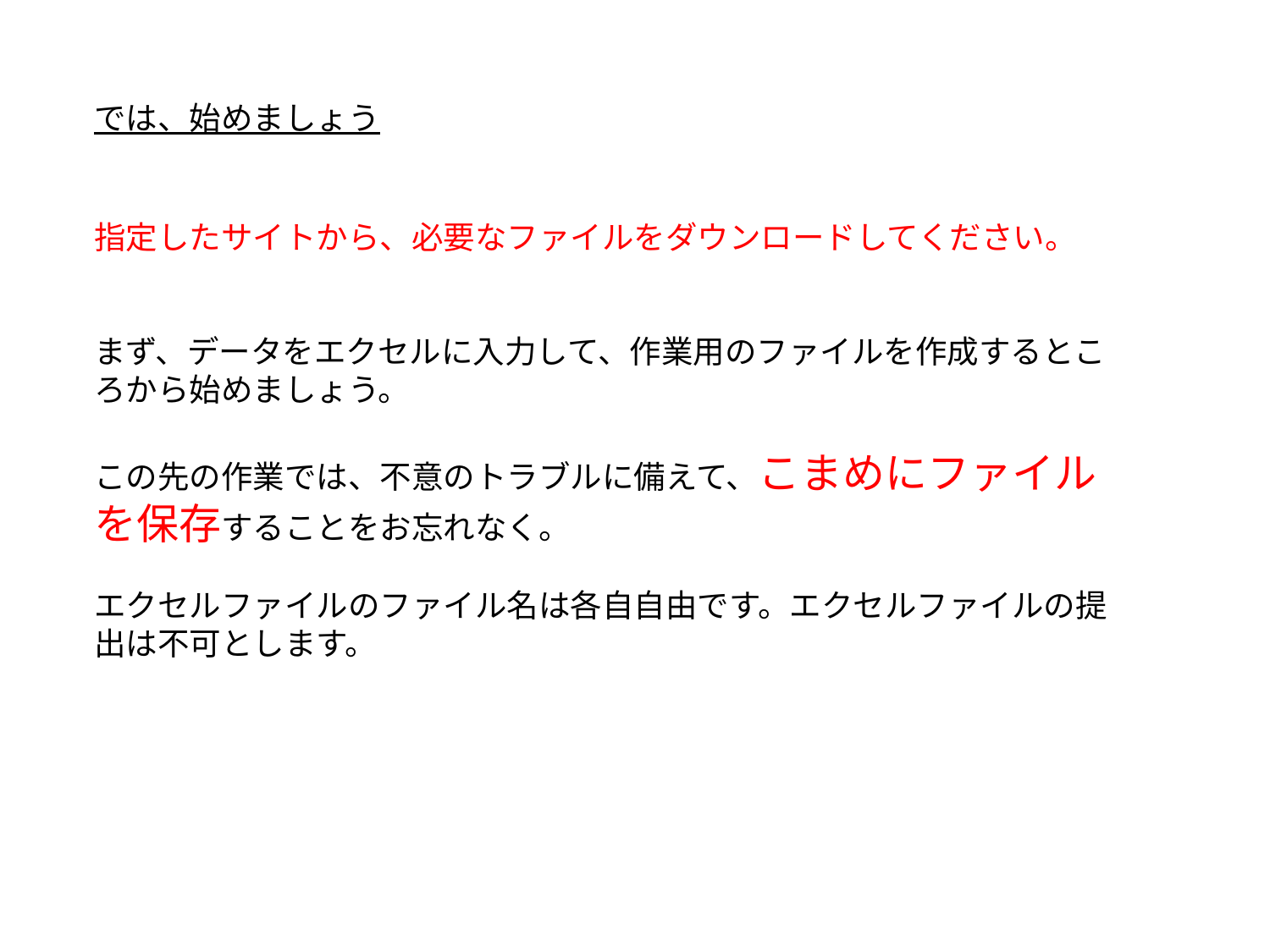

では、始めましょう
指定したサイトから、必要なファイルをダウンロードしてください。

まず、データをエクセルに入力して、作業用のファイルを作成するところから始めましょう。

この先の作業では、不意のトラブルに備えて、こまめにファイルを保存することをお忘れなく。

エクセルファイルのファイル名は各自自由です。エクセルファイルの提出は不可とします。